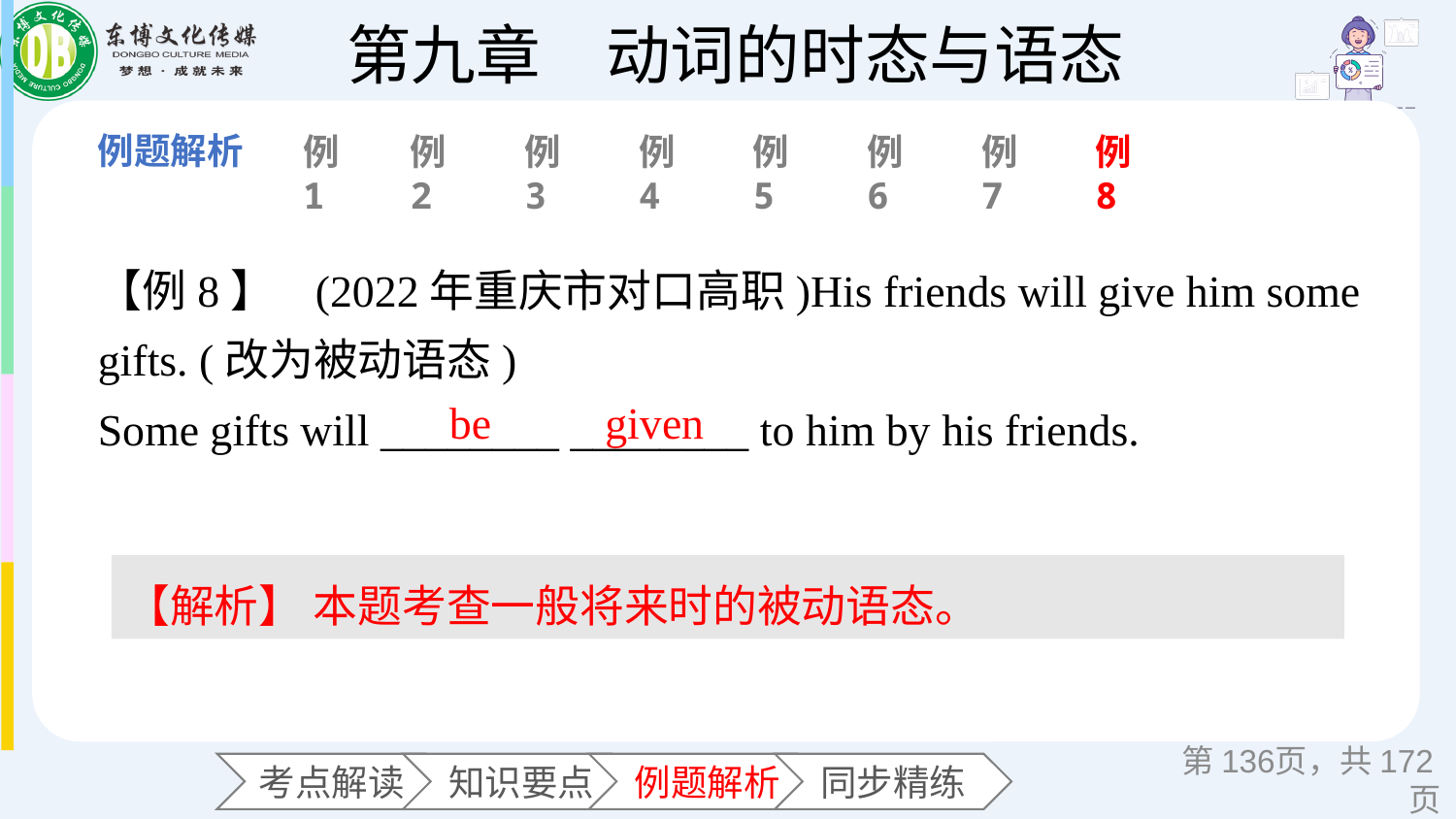

例1
例2
例3
例4
例5
例6
例7
例8
【例8】   (2022年重庆市对口高职)His friends will give him some gifts. (改为被动语态)
Some gifts will ________ ________ to him by his friends.

be
given
【解析】 本题考查一般将来时的被动语态。
第136页，共172页